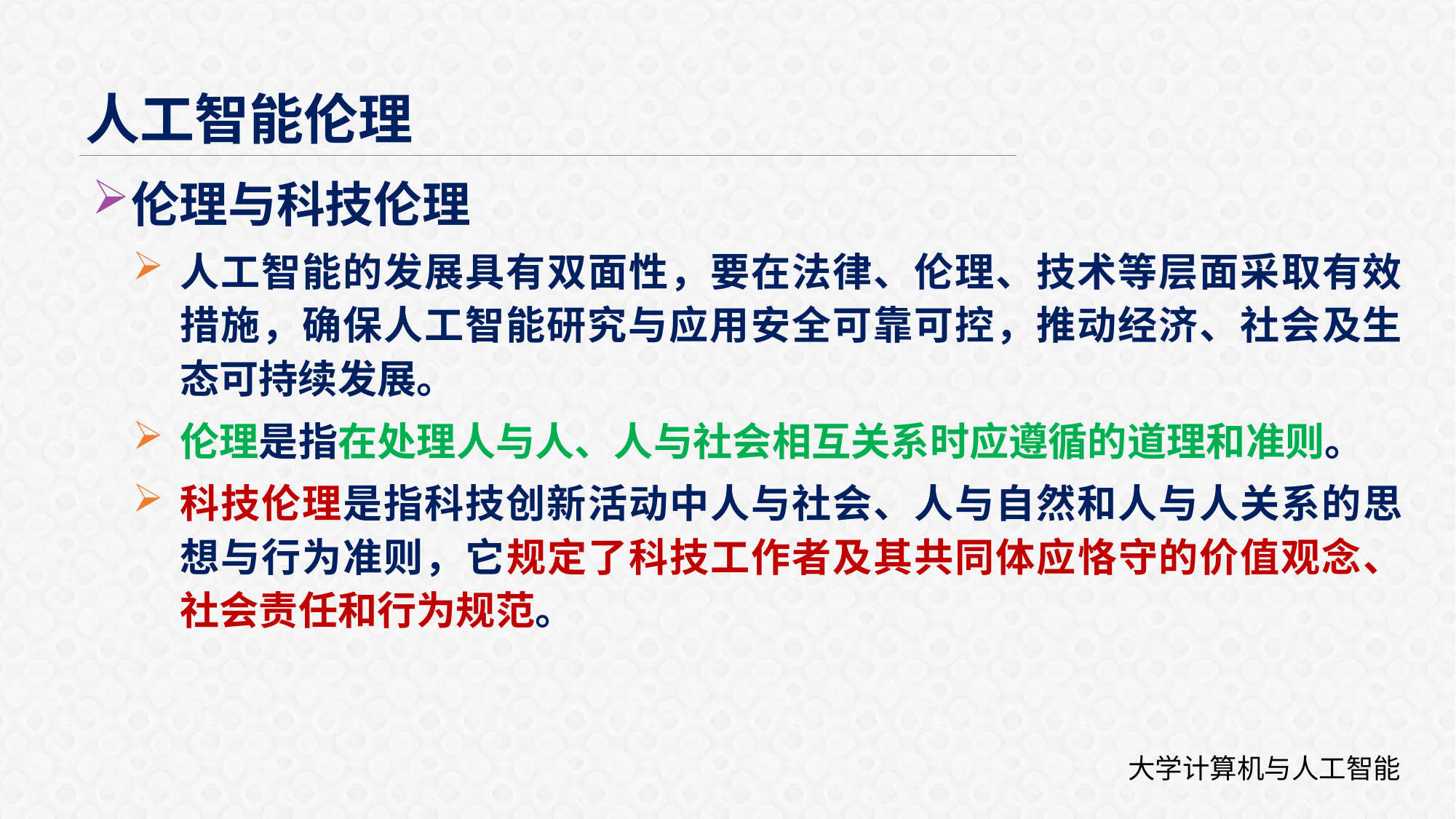

人工智能伦理
伦理与科技伦理
人工智能的发展具有双面性，要在法律、伦理、技术等层面采取有效措施，确保人工智能研究与应用安全可靠可控，推动经济、社会及生态可持续发展。
伦理是指在处理人与人、人与社会相互关系时应遵循的道理和准则。
科技伦理是指科技创新活动中人与社会、人与自然和人与人关系的思想与行为准则，它规定了科技工作者及其共同体应恪守的价值观念、社会责任和行为规范。